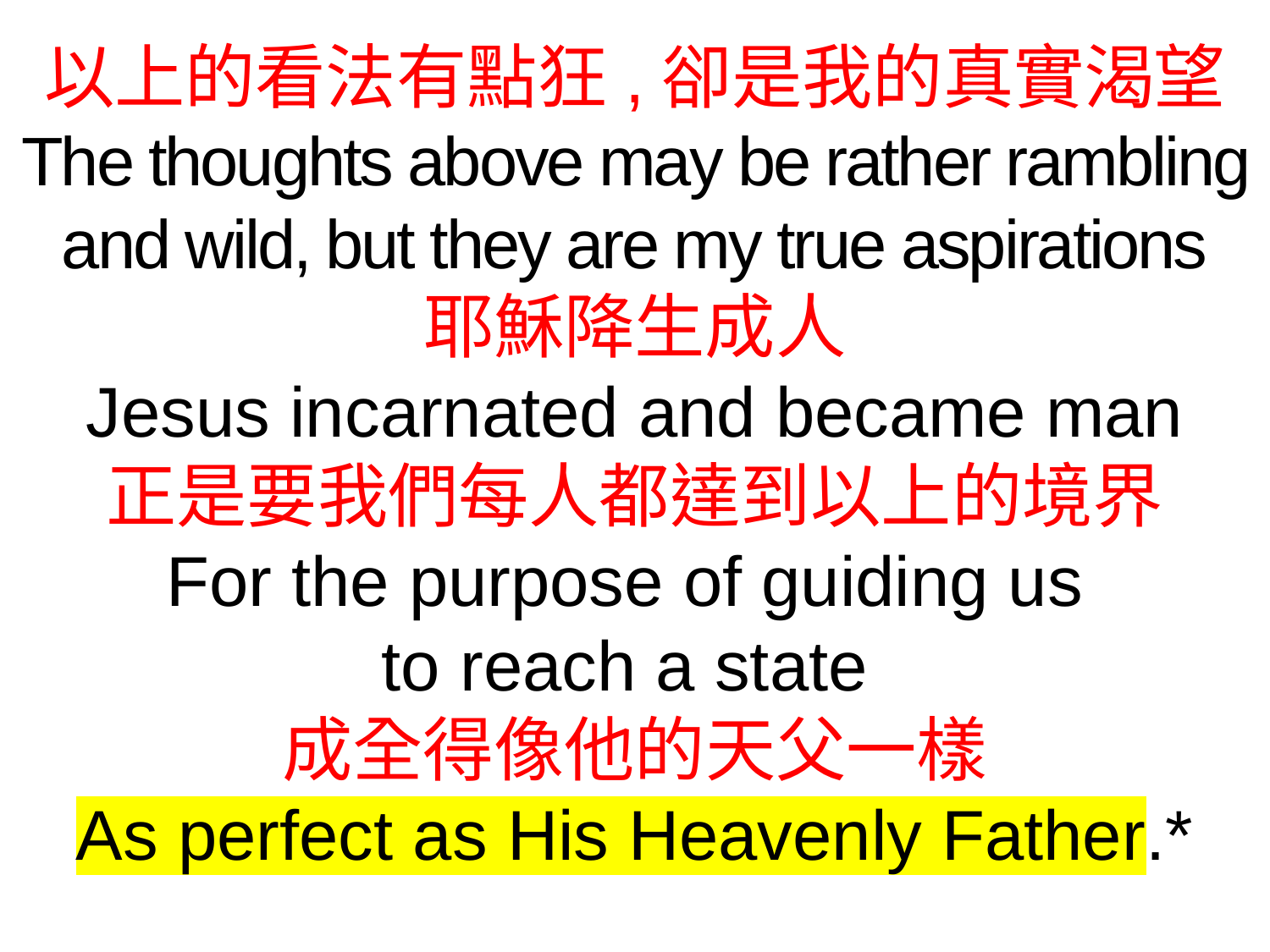

以上的看法有點狂,卻是我的真實渴望
The thoughts above may be rather rambling and wild, but they are my true aspirations
耶穌降生成人
Jesus incarnated and became man
正是要我們每人都達到以上的境界
For the purpose of guiding us
to reach a state
成全得像他的天父一樣
As perfect as His Heavenly Father.*